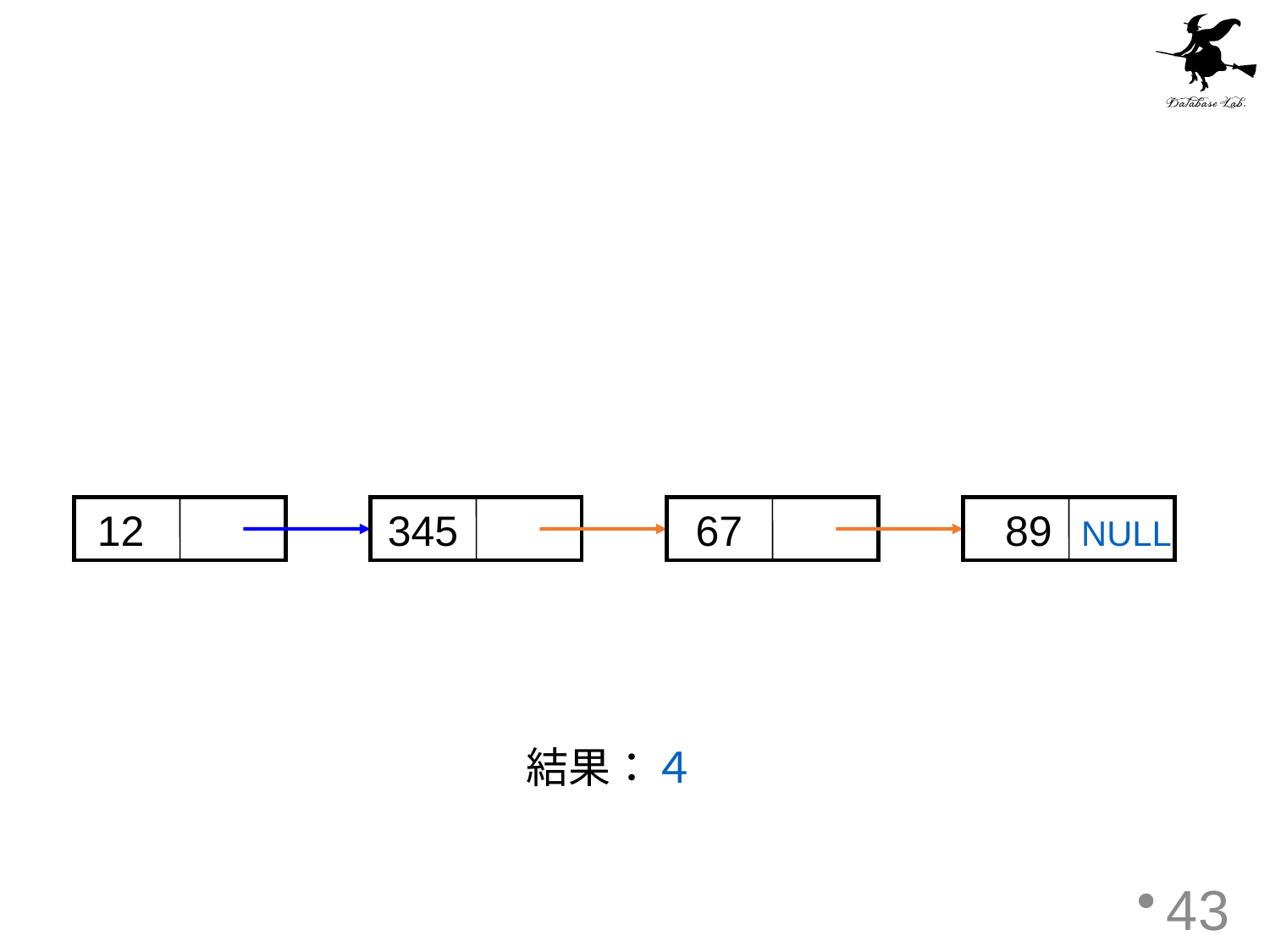

12

345

67

    89   NULL

結果：４
43